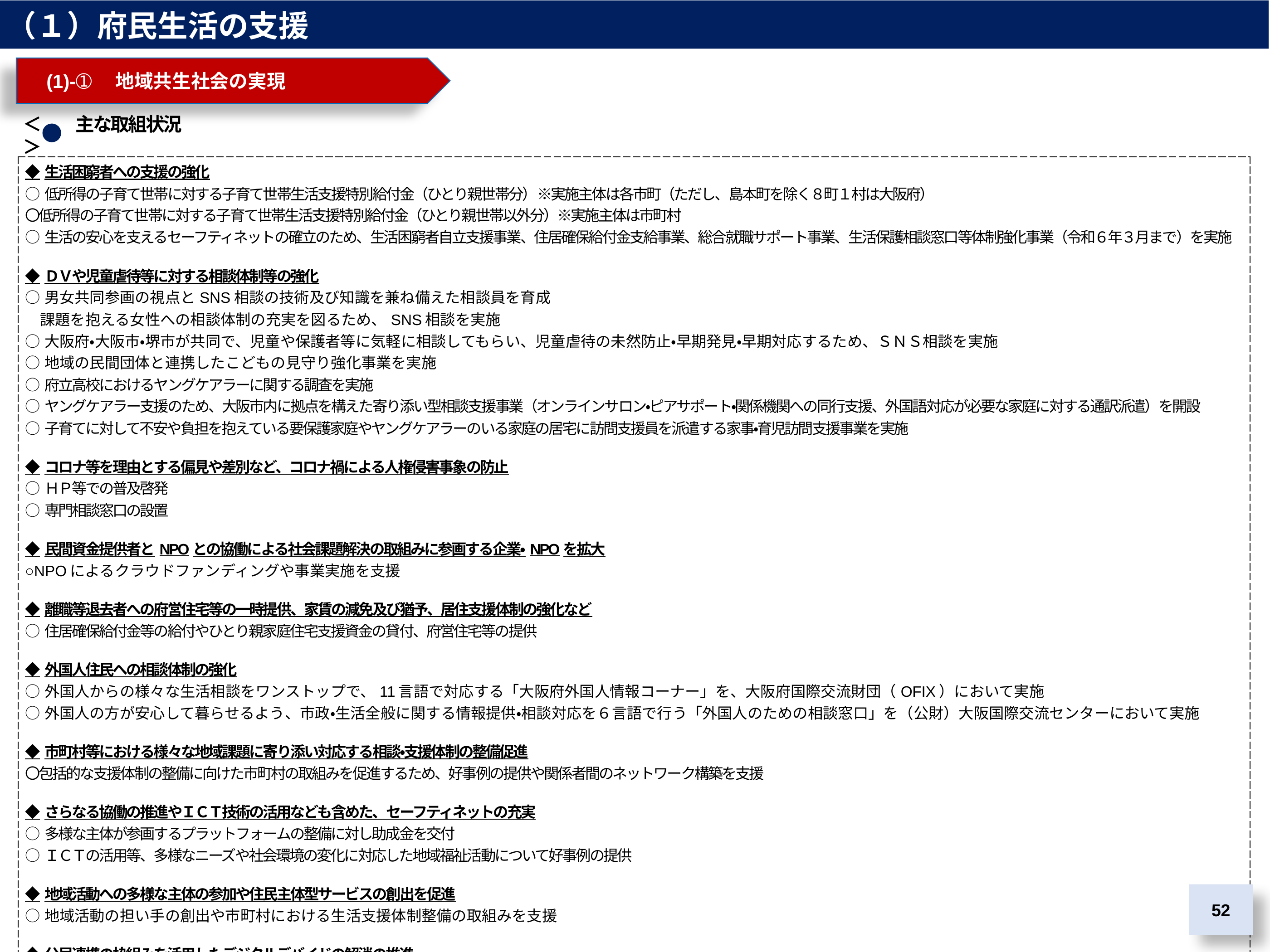

（１）府民生活の支援
　(1)-➀　地域共生社会の実現
＜　　主な取組状況＞

| ◆生活困窮者への支援の強化 ○低所得の子育て世帯に対する子育て世帯生活支援特別給付金（ひとり親世帯分）※実施主体は各市町（ただし、島本町を除く８町１村は大阪府） 〇低所得の子育て世帯に対する子育て世帯生活支援特別給付金（ひとり親世帯以外分）※実施主体は市町村 ○生活の安心を支えるセーフティネットの確立のため、生活困窮者自立支援事業、住居確保給付金支給事業、総合就職サポート事業、生活保護相談窓口等体制強化事業（令和６年３月まで）を実施 ◆ＤＶや児童虐待等に対する相談体制等の強化 ○男女共同参画の視点とSNS相談の技術及び知識を兼ね備えた相談員を育成 　課題を抱える女性への相談体制の充実を図るため、SNS相談を実施 ○大阪府・大阪市・堺市が共同で、児童や保護者等に気軽に相談してもらい、児童虐待の未然防止・早期発見・早期対応するため、ＳＮＳ相談を実施 ○地域の民間団体と連携したこどもの見守り強化事業を実施 ○府立高校におけるヤングケアラーに関する調査を実施 ○ヤングケアラー支援のため、大阪市内に拠点を構えた寄り添い型相談支援事業（オンラインサロン・ピアサポート・関係機関への同行支援、外国語対応が必要な家庭に対する通訳派遣）を開設 ○子育てに対して不安や負担を抱えている要保護家庭やヤングケアラーのいる家庭の居宅に訪問支援員を派遣する家事・育児訪問支援事業を実施 ◆コロナ等を理由とする偏見や差別など、コロナ禍による人権侵害事象の防止 ○ＨＰ等での普及啓発 ○専門相談窓口の設置 ◆民間資金提供者とNPOとの協働による社会課題解決の取組みに参画する企業・NPOを拡大 ○NPOによるクラウドファンディングや事業実施を支援 ◆離職等退去者への府営住宅等の一時提供、家賃の減免及び猶予、居住支援体制の強化など ○住居確保給付金等の給付やひとり親家庭住宅支援資金の貸付、府営住宅等の提供 ◆外国人住民への相談体制の強化 ○外国人からの様々な生活相談をワンストップで、11言語で対応する「大阪府外国人情報コーナー」を、大阪府国際交流財団（OFIX）において実施 ○外国人の方が安心して暮らせるよう、市政・生活全般に関する情報提供・相談対応を６言語で行う「外国人のための相談窓口」を（公財）大阪国際交流センターにおいて実施 ◆市町村等における様々な地域課題に寄り添い対応する相談・支援体制の整備促進 〇包括的な支援体制の整備に向けた市町村の取組みを促進するため、好事例の提供や関係者間のネットワーク構築を支援 ◆さらなる協働の推進やＩＣＴ技術の活用なども含めた、セーフティネットの充実 ○多様な主体が参画するプラットフォームの整備に対し助成金を交付 ○ＩＣＴの活用等、多様なニーズや社会環境の変化に対応した地域福祉活動について好事例の提供 ◆地域活動への多様な主体の参加や住民主体型サービスの創出を促進 ○地域活動の担い手の創出や市町村における生活支援体制整備の取組みを支援 ◆公民連携の枠組みを活用したデジタルデバイドの解消の推進 ○大阪スマートシティパートナーズフォーラムに参画する通信事業者等と協力し、スマホ教室の開催を通して情報弱者の支援を実施 ◆ＩＣＴを活用した新たな地域のつながりの構築支援 ○デジタル活用により高齢者の生活をサポートするスマートシニアライフ事業を実施 |
| --- |
52